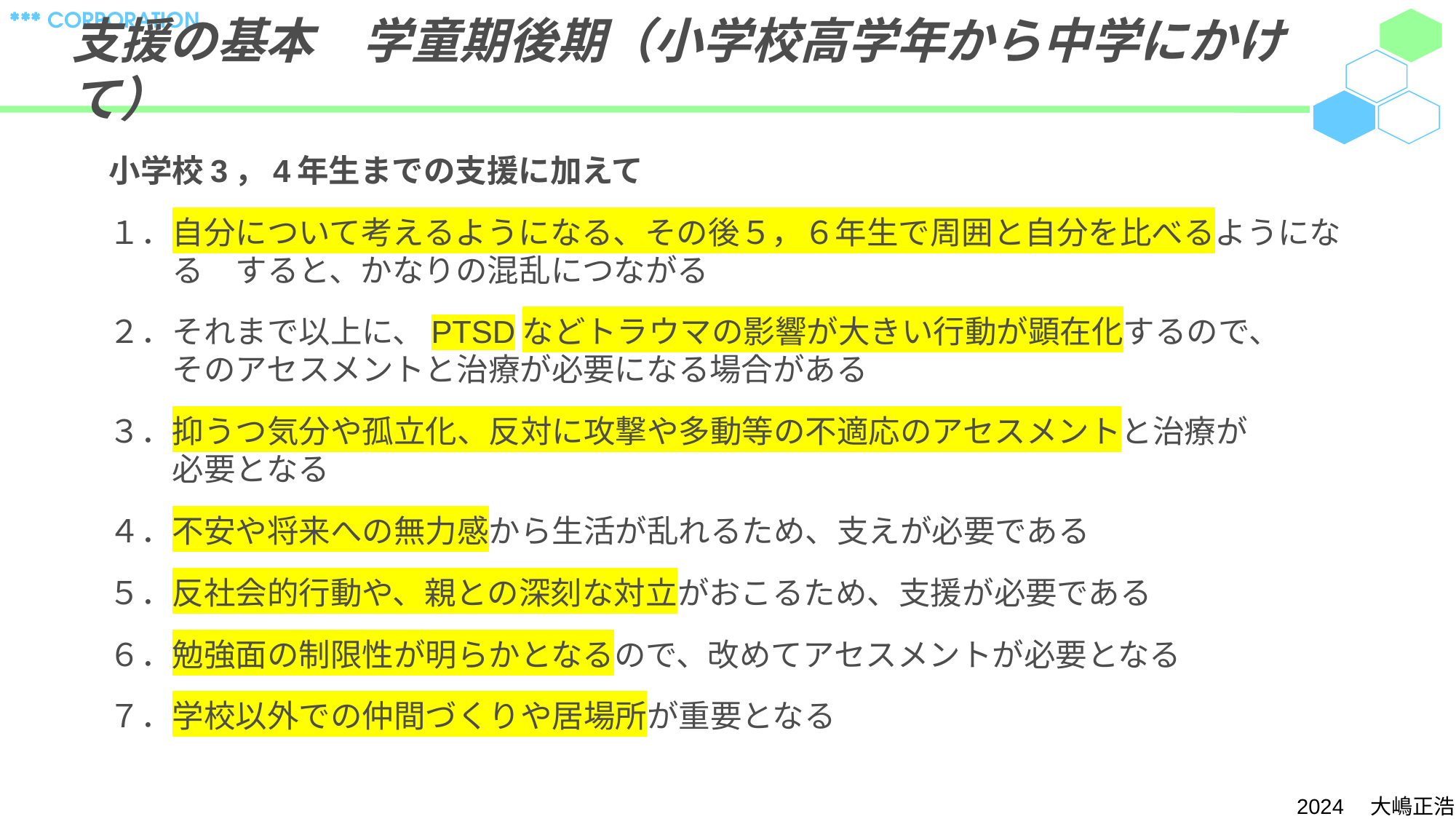

# 支援の基本　学童期後期（小学校高学年から中学にかけて）
小学校3，4年生までの支援に加えて
１．自分について考えるようになる、その後５，６年生で周囲と自分を比べるようにな　
　　る　すると、かなりの混乱につながる
２．それまで以上に、PTSDなどトラウマの影響が大きい行動が顕在化するので、
　　そのアセスメントと治療が必要になる場合がある
３．抑うつ気分や孤立化、反対に攻撃や多動等の不適応のアセスメントと治療が
　　必要となる
４．不安や将来への無力感から生活が乱れるため、支えが必要である
５．反社会的行動や、親との深刻な対立がおこるため、支援が必要である
６．勉強面の制限性が明らかとなるので、改めてアセスメントが必要となる
７．学校以外での仲間づくりや居場所が重要となる
2024　大嶋正浩